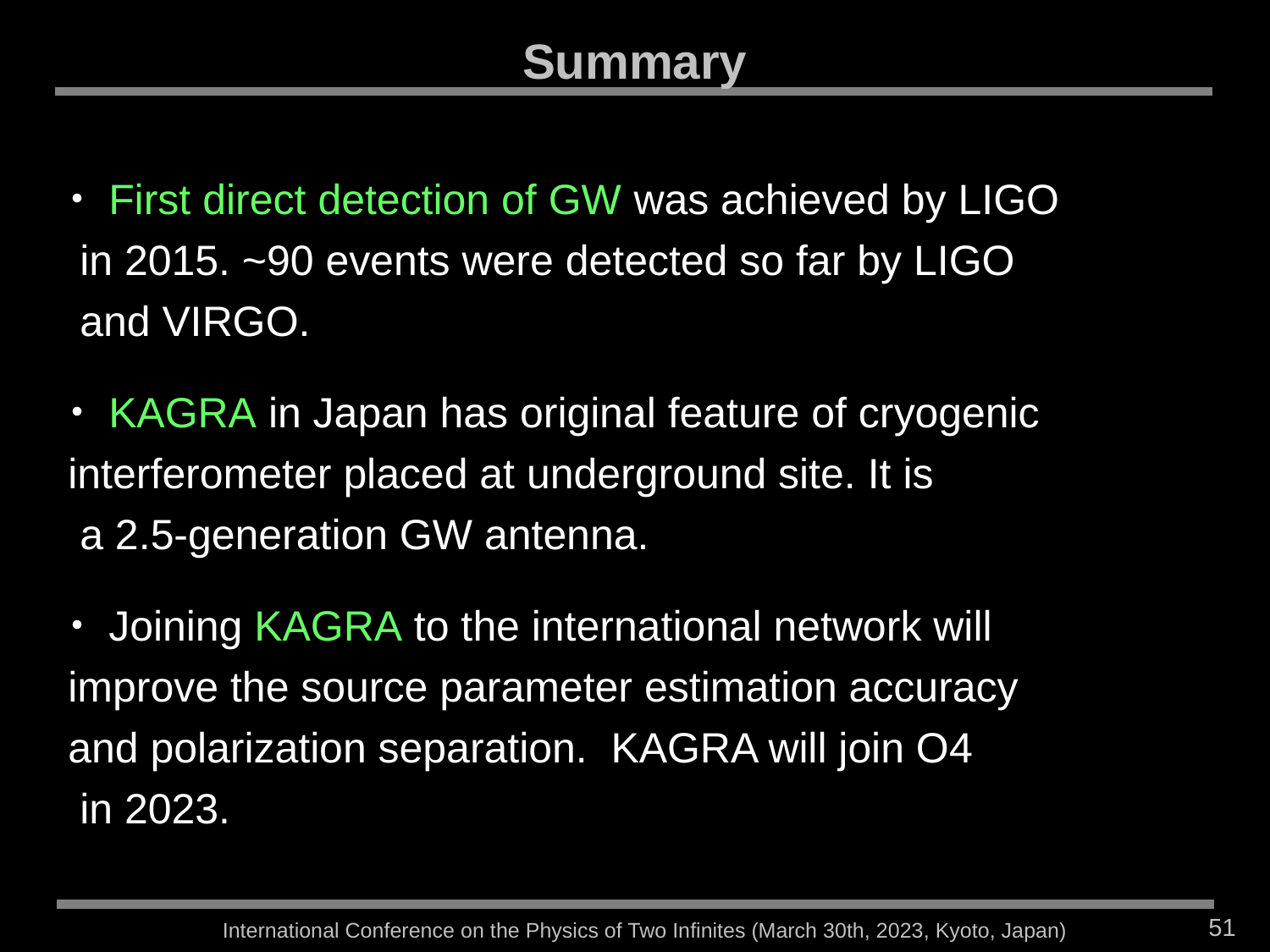

Summary
・First direct detection of GW was achieved by LIGO
  in 2015. ~90 events were detected so far by LIGO
  and VIRGO.
・KAGRA in Japan has original feature of cryogenic
 interferometer placed at underground site. It is
  a 2.5-generation GW antenna.
・Joining KAGRA to the international network will
 improve the source parameter estimation accuracy
 and polarization separation.  KAGRA will join O4
  in 2023.
51
International Conference on the Physics of Two Infinites (March 30th, 2023, Kyoto, Japan)